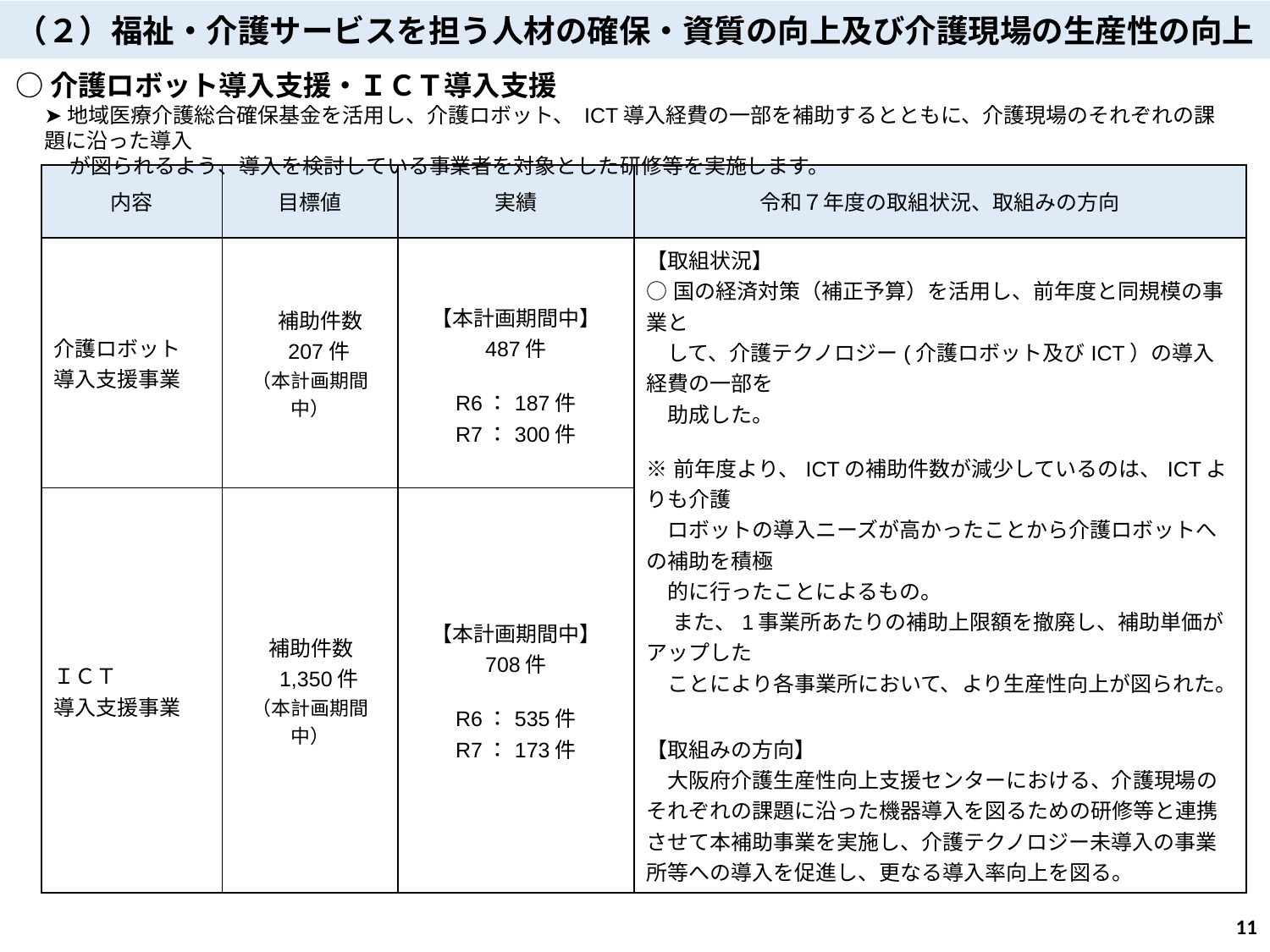

（２）福祉・介護サービスを担う人材の確保・資質の向上及び介護現場の生産性の向上
○介護ロボット導入支援・ＩＣＴ導入支援
➤地域医療介護総合確保基金を活用し、介護ロボット、 ICT導入経費の一部を補助するとともに、介護現場のそれぞれの課題に沿った導入
　 が図られるよう、導入を検討している事業者を対象とした研修等を実施します。
| 内容 | 目標値 | 実績 | 令和７年度の取組状況、取組みの方向 |
| --- | --- | --- | --- |
| 介護ロボット 導入支援事業 | 補助件数 207件 （本計画期間中） | 【本計画期間中】 487件 R6：187件 R7：300件 | 【取組状況】 ○国の経済対策（補正予算）を活用し、前年度と同規模の事業と 　して、介護テクノロジー(介護ロボット及びICT）の導入経費の一部を 　助成した。 ※前年度より、ICTの補助件数が減少しているのは、ICTよりも介護 　ロボットの導入ニーズが高かったことから介護ロボットへの補助を積極 　的に行ったことによるもの。 　 また、1事業所あたりの補助上限額を撤廃し、補助単価がアップした 　ことにより各事業所において、より生産性向上が図られた。 【取組みの方向】 　大阪府介護生産性向上支援センターにおける、介護現場のそれぞれの課題に沿った機器導入を図るための研修等と連携させて本補助事業を実施し、介護テクノロジー未導入の事業所等への導入を促進し、更なる導入率向上を図る。 |
| ＩＣＴ 導入支援事業 | 補助件数 1,350件 （本計画期間中） | 【本計画期間中】 708件 R6：535件 R7：173件 |  |
11